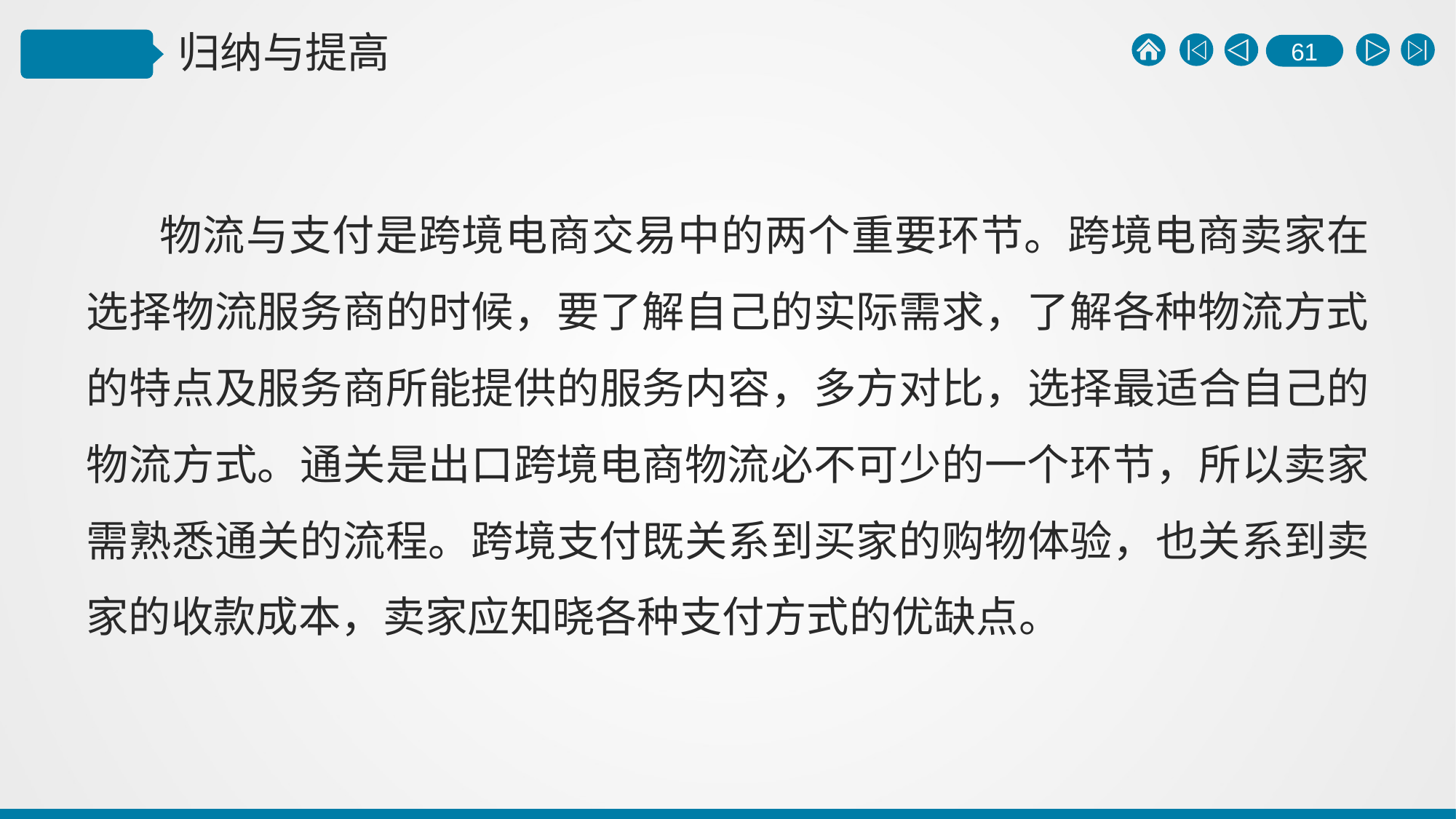

物流与支付是跨境电商交易中的两个重要环节。跨境电商卖家在选择物流服务商的时候，要了解自己的实际需求，了解各种物流方式的特点及服务商所能提供的服务内容，多方对比，选择最适合自己的物流方式。通关是出口跨境电商物流必不可少的一个环节，所以卖家需熟悉通关的流程。跨境支付既关系到买家的购物体验，也关系到卖家的收款成本，卖家应知晓各种支付方式的优缺点。